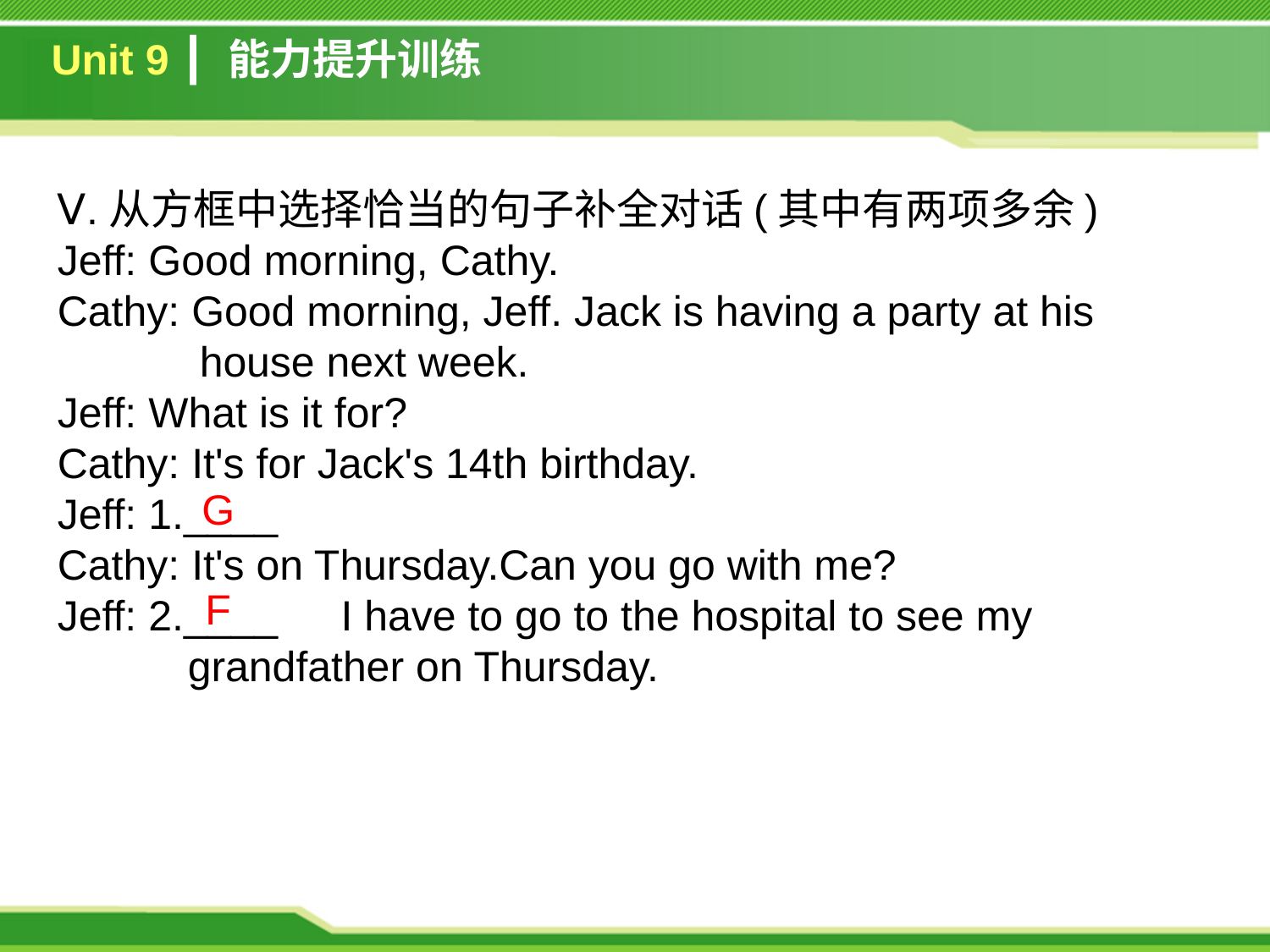

Unit 9 ┃ 能力提升训练
Ⅴ.从方框中选择恰当的句子补全对话(其中有两项多余)
Jeff: Good morning, Cathy.
Cathy: Good morning, Jeff. Jack is having a party at his
            house next week.
Jeff: What is it for?
Cathy: It's for Jack's 14th birthday.
Jeff: 1.____
Cathy: It's on Thursday.Can you go with me?
Jeff: 2.____　I have to go to the hospital to see my
           grandfather on Thursday.

G
F